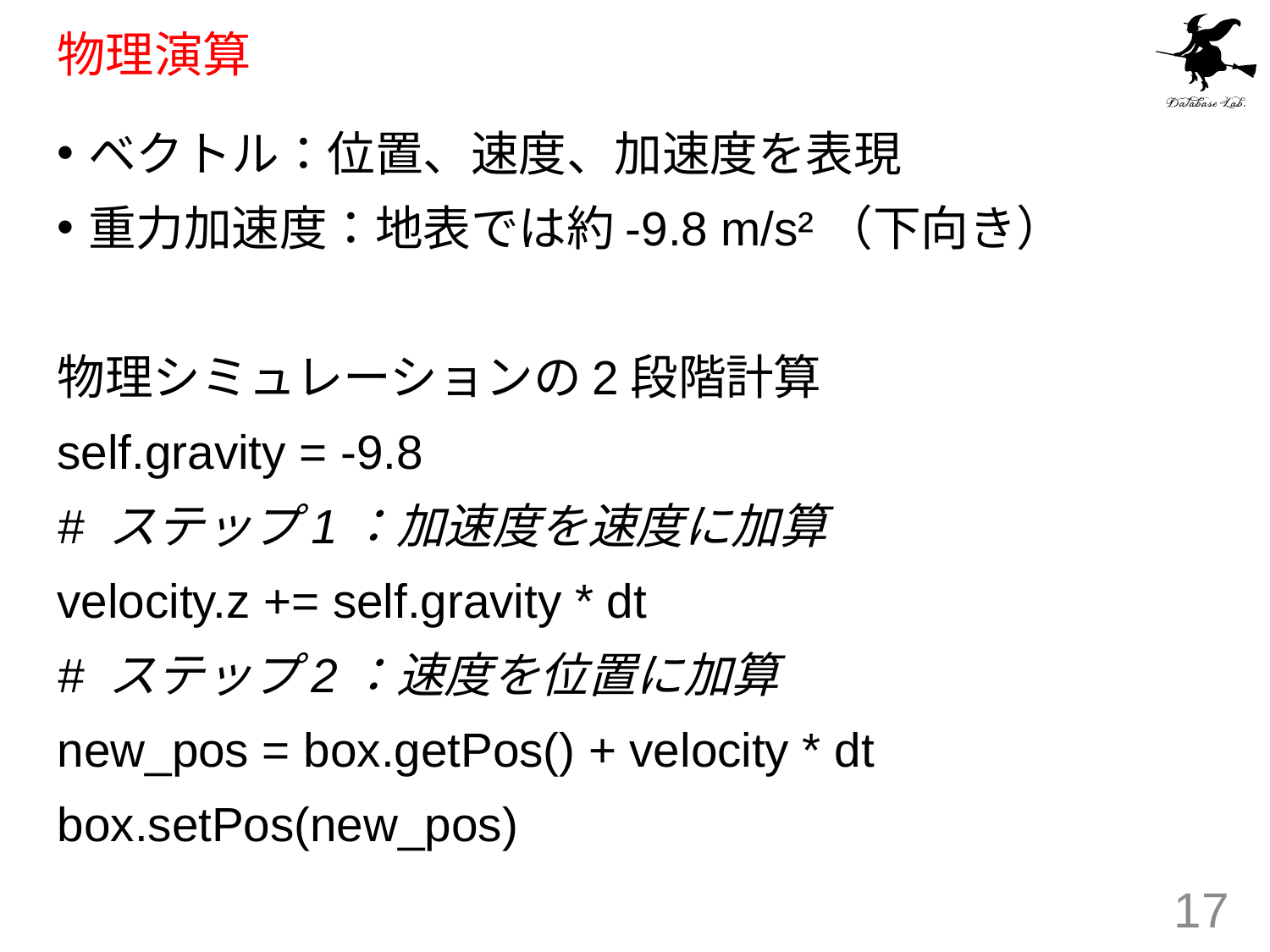

# 物理演算
ベクトル：位置、速度、加速度を表現
重力加速度：地表では約-9.8 m/s²（下向き）

物理シミュレーションの2段階計算
self.gravity = -9.8
# ステップ1：加速度を速度に加算
velocity.z += self.gravity * dt
# ステップ2：速度を位置に加算
new_pos = box.getPos() + velocity * dt
box.setPos(new_pos)
17